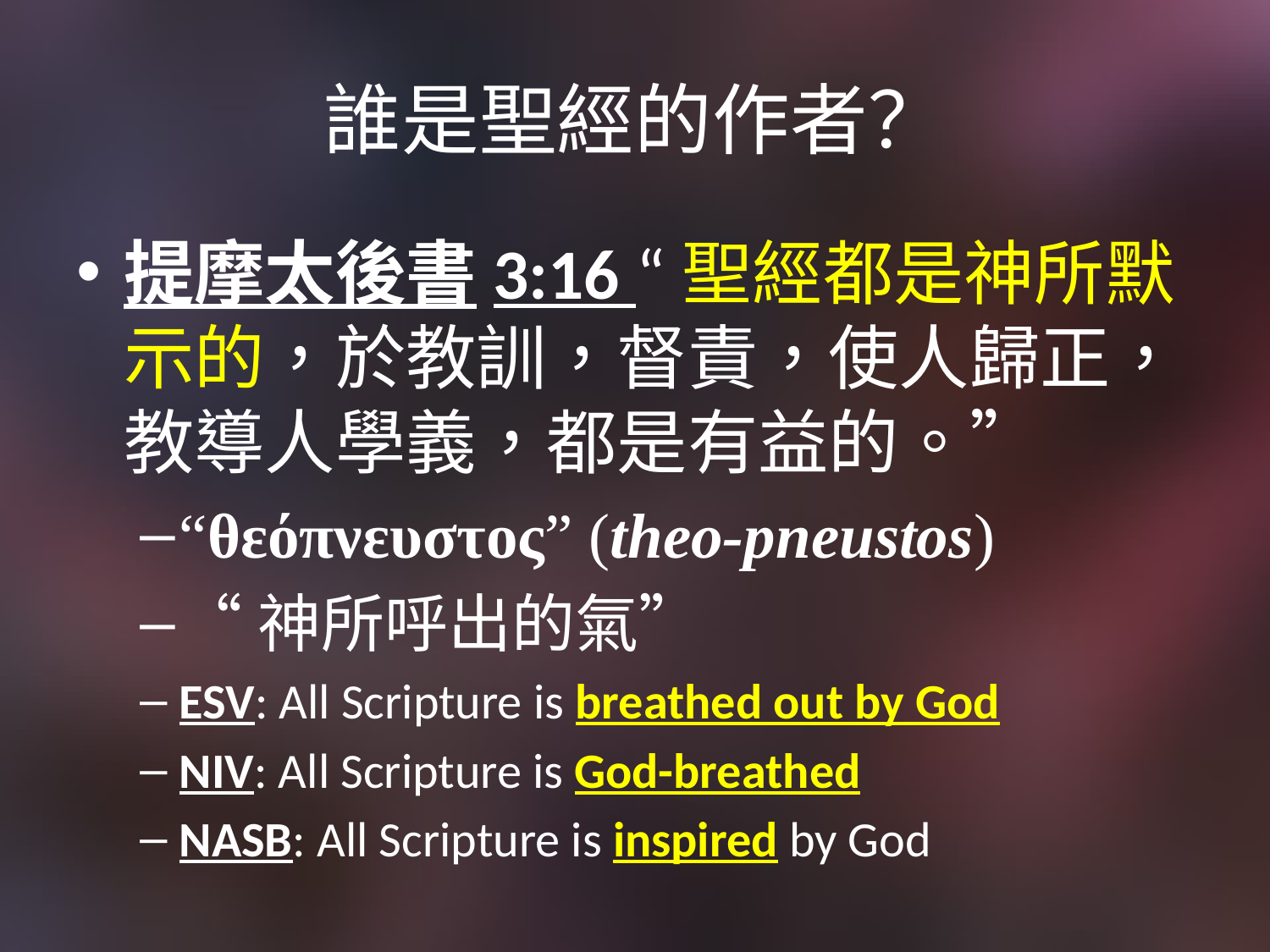

# 誰是聖經的作者？
提摩太後書3:16 “聖經都是神所默示的，於教訓，督責，使人歸正，教導人學義，都是有益的。”
“θεόπνευστος” (theo-pneustos)
“神所呼出的氣”
ESV: All Scripture is breathed out by God
NIV: All Scripture is God-breathed
NASB: All Scripture is inspired by God